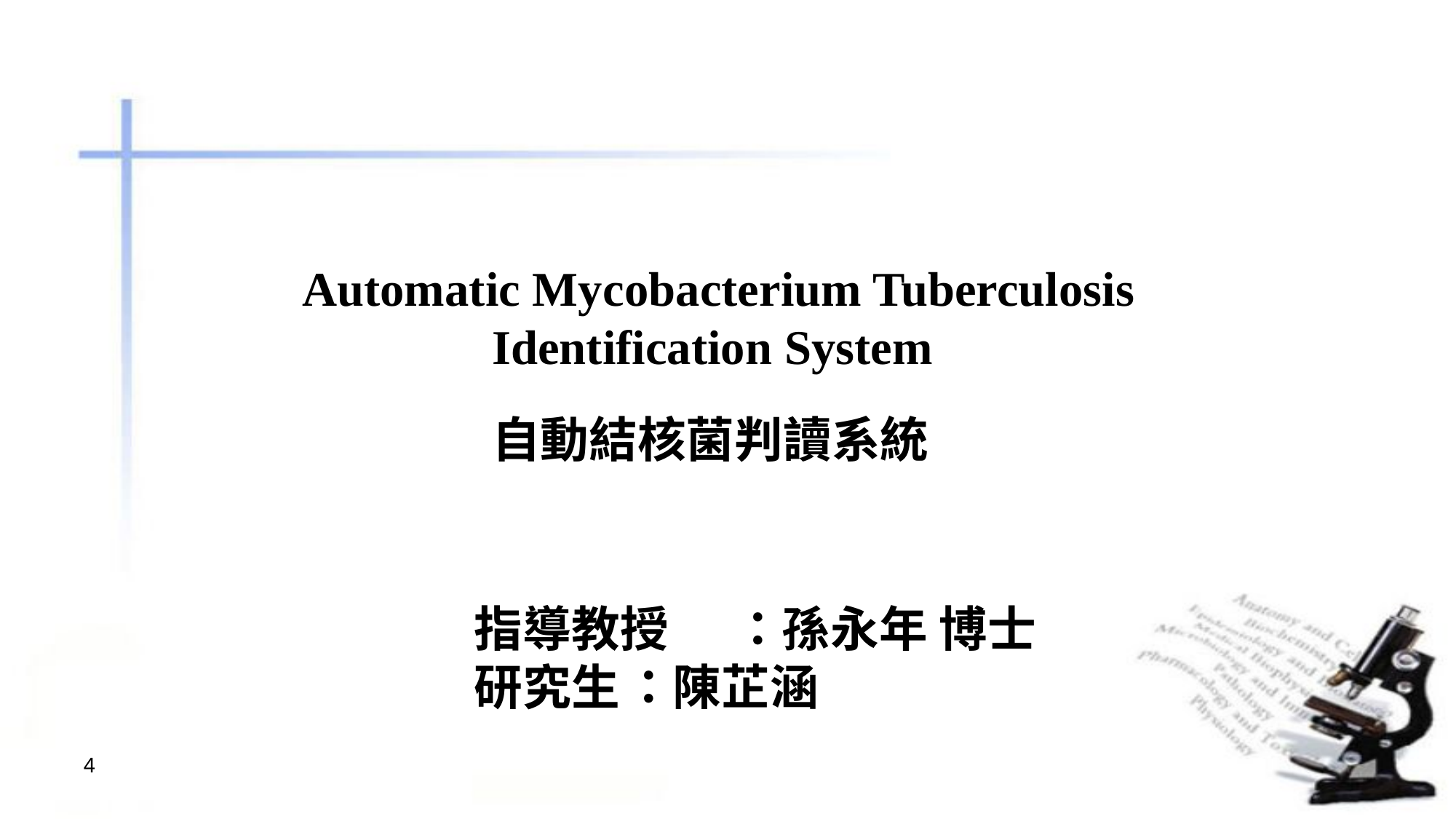

Automatic Mycobacterium Tuberculosis Identification System
自動結核菌判讀系統

指導教授	：孫永年 博士
研究生	：陳芷涵
4